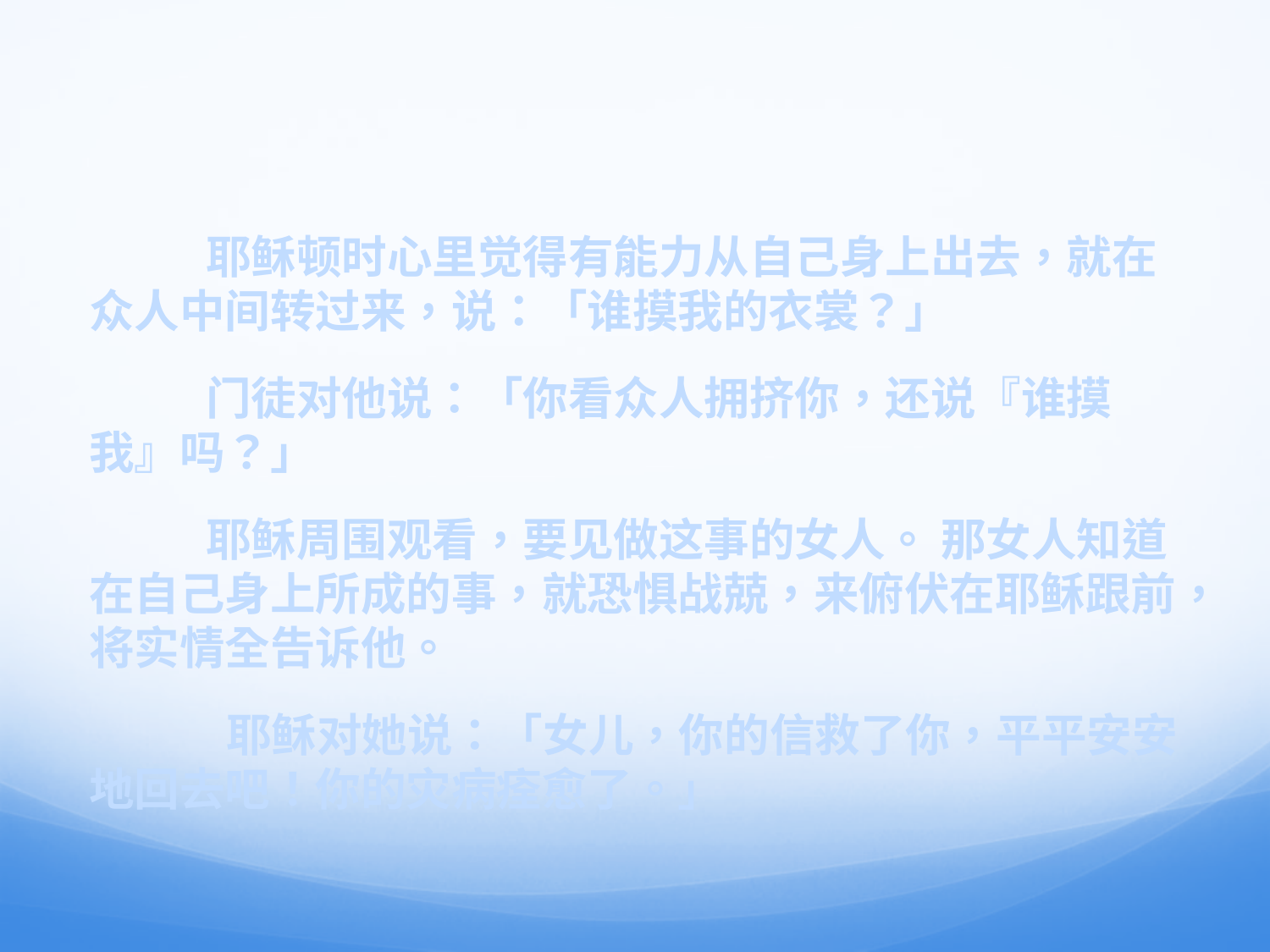

耶稣顿时心里觉得有能力从自己身上出去，就在众人中间转过来，说：「谁摸我的衣裳？」
	门徒对他说：「你看众人拥挤你，还说『谁摸我』吗？」
	耶稣周围观看，要见做这事的女人。 那女人知道在自己身上所成的事，就恐惧战兢，来俯伏在耶稣跟前，将实情全告诉他。
	 耶稣对她说：「女儿，你的信救了你，平平安安地回去吧！你的灾病痊愈了。」